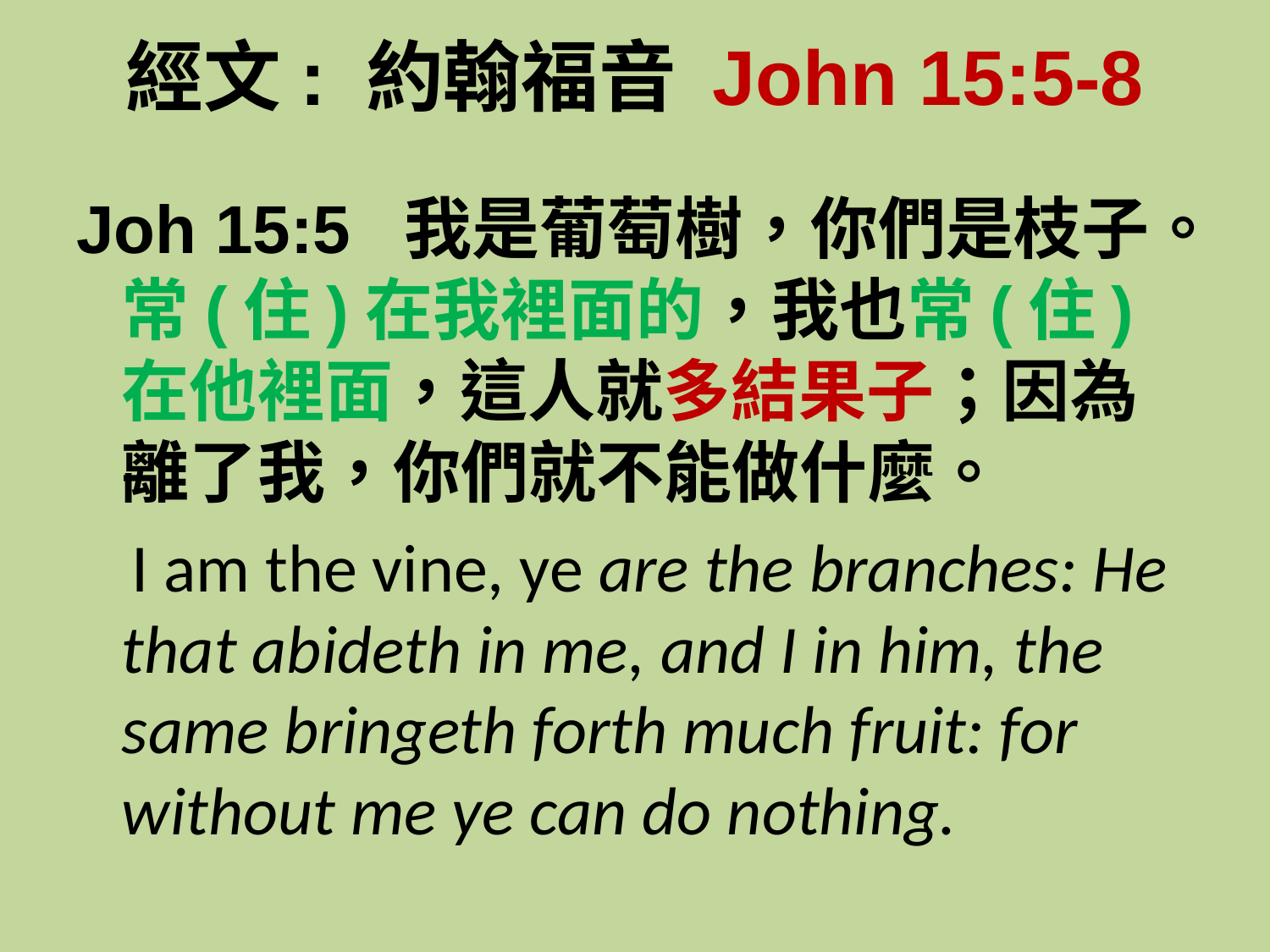

# 經文: 約翰福音 John 15:5-8
Joh 15:5  我是葡萄樹，你們是枝子。常(住)在我裡面的，我也常(住)在他裡面，這人就多結果子；因為離了我，你們就不能做什麼。
    I am the vine, ye are the branches: He that abideth in me, and I in him, the same bringeth forth much fruit: for without me ye can do nothing.